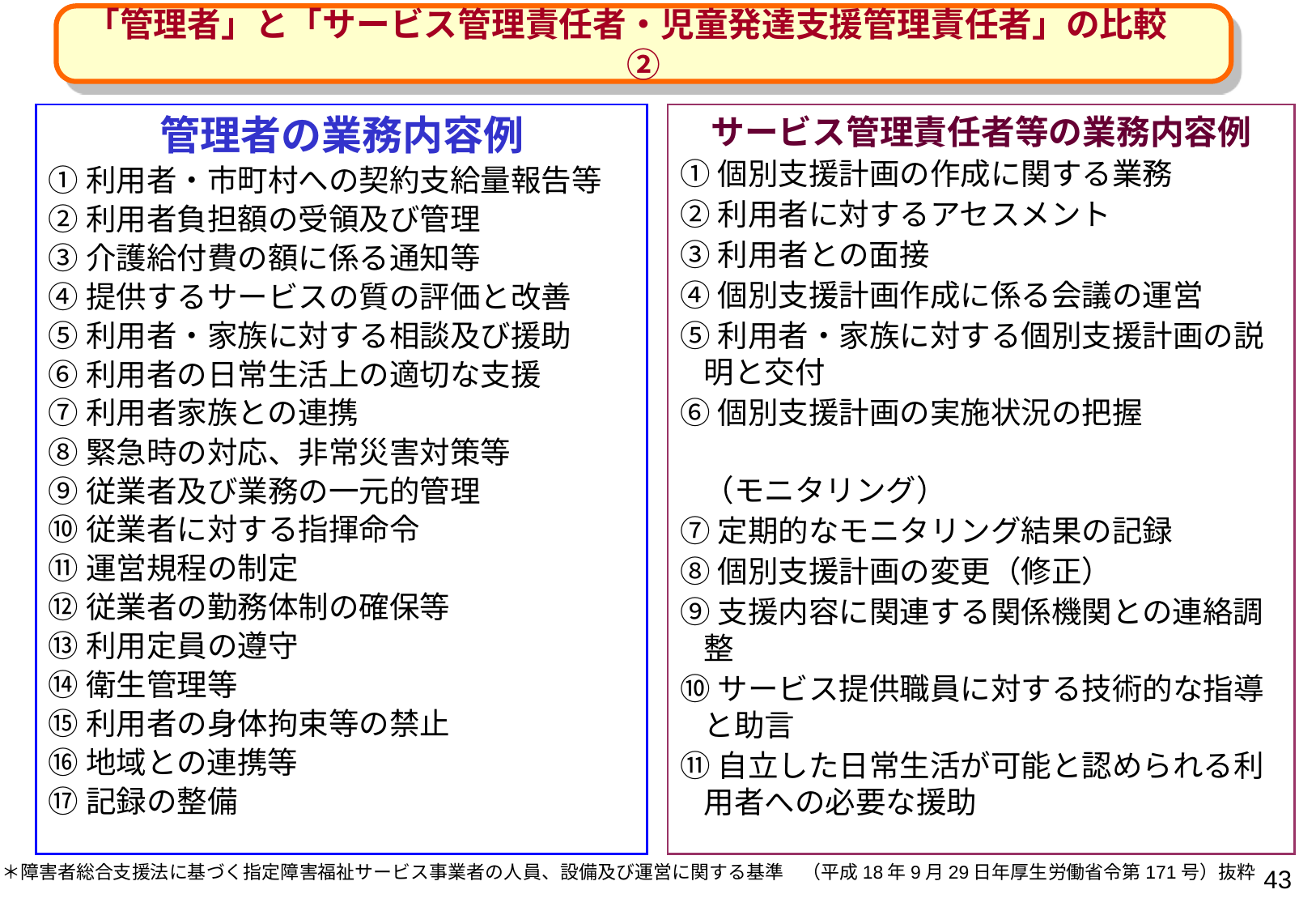

「管理者」と「サービス管理責任者・児童発達支援管理責任者」の比較　②
管理者の業務内容例
①利用者・市町村への契約支給量報告等
②利用者負担額の受領及び管理
③介護給付費の額に係る通知等
④提供するサービスの質の評価と改善
⑤利用者・家族に対する相談及び援助
⑥利用者の日常生活上の適切な支援
⑦利用者家族との連携
⑧緊急時の対応、非常災害対策等
⑨従業者及び業務の一元的管理
⑩従業者に対する指揮命令
⑪運営規程の制定
⑫従業者の勤務体制の確保等
⑬利用定員の遵守
⑭衛生管理等
⑮利用者の身体拘束等の禁止
⑯地域との連携等
⑰記録の整備

サービス管理責任者等の業務内容例
①個別支援計画の作成に関する業務
②利用者に対するアセスメント
③利用者との面接
④個別支援計画作成に係る会議の運営
⑤利用者・家族に対する個別支援計画の説明と交付
⑥個別支援計画の実施状況の把握
　　　　　　　　　　　　　　　　　　　（モニタリング）
⑦定期的なモニタリング結果の記録
⑧個別支援計画の変更（修正）
⑨支援内容に関連する関係機関との連絡調整
⑩サービス提供職員に対する技術的な指導と助言
⑪自立した日常生活が可能と認められる利用者への必要な援助
＊障害者総合支援法に基づく指定障害福祉サービス事業者の人員、設備及び運営に関する基準　（平成18年9月29日年厚生労働省令第171号）抜粋
43